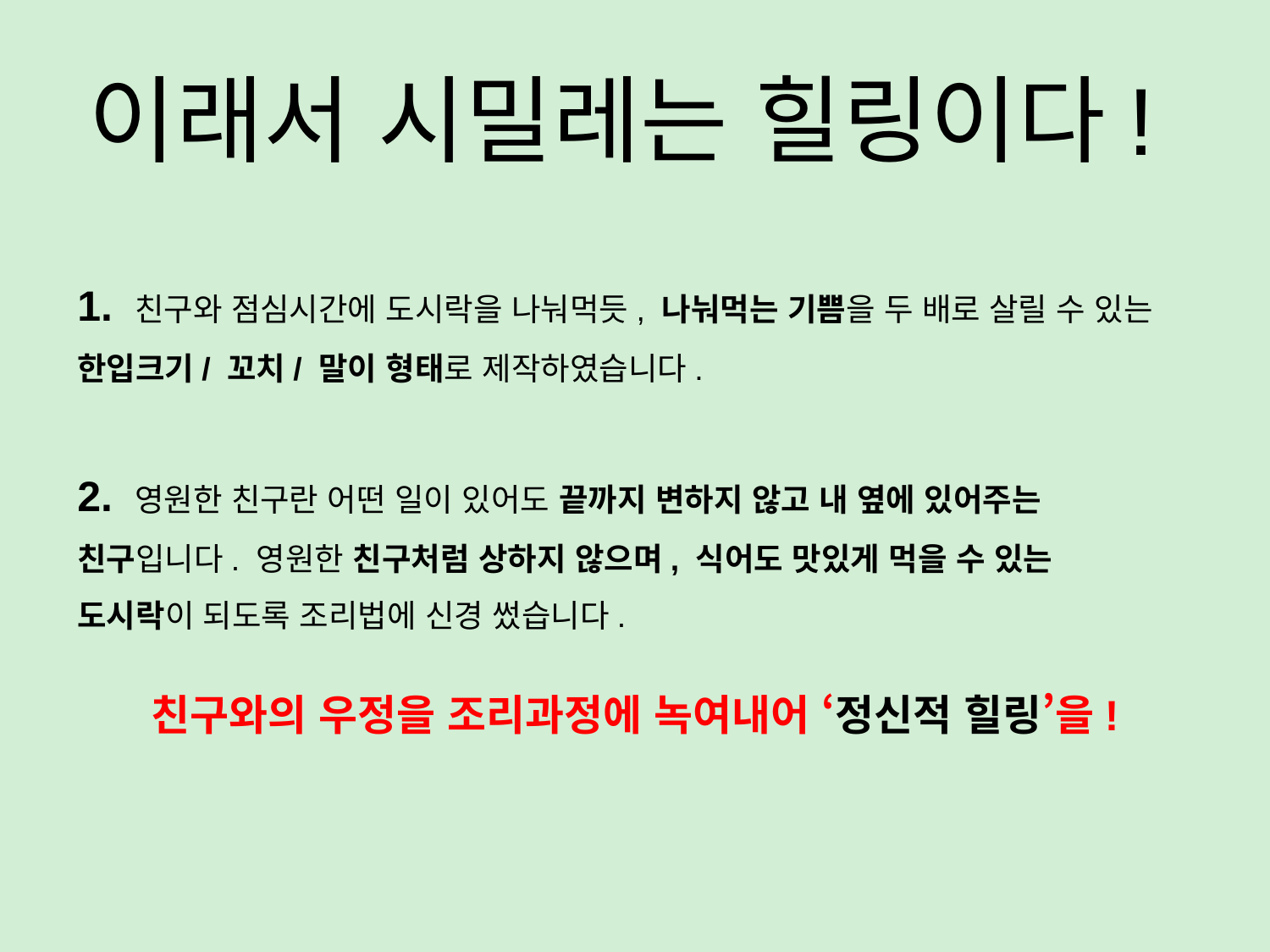

# 이래서 시밀레는 힐링이다!
1. 친구와 점심시간에 도시락을 나눠먹듯, 나눠먹는 기쁨을 두 배로 살릴 수 있는 한입크기/ 꼬치/ 말이 형태로 제작하였습니다.

2. 영원한 친구란 어떤 일이 있어도 끝까지 변하지 않고 내 옆에 있어주는 친구입니다. 영원한 친구처럼 상하지 않으며, 식어도 맛있게 먹을 수 있는 도시락이 되도록 조리법에 신경 썼습니다.
친구와의 우정을 조리과정에 녹여내어 ‘정신적 힐링’을!